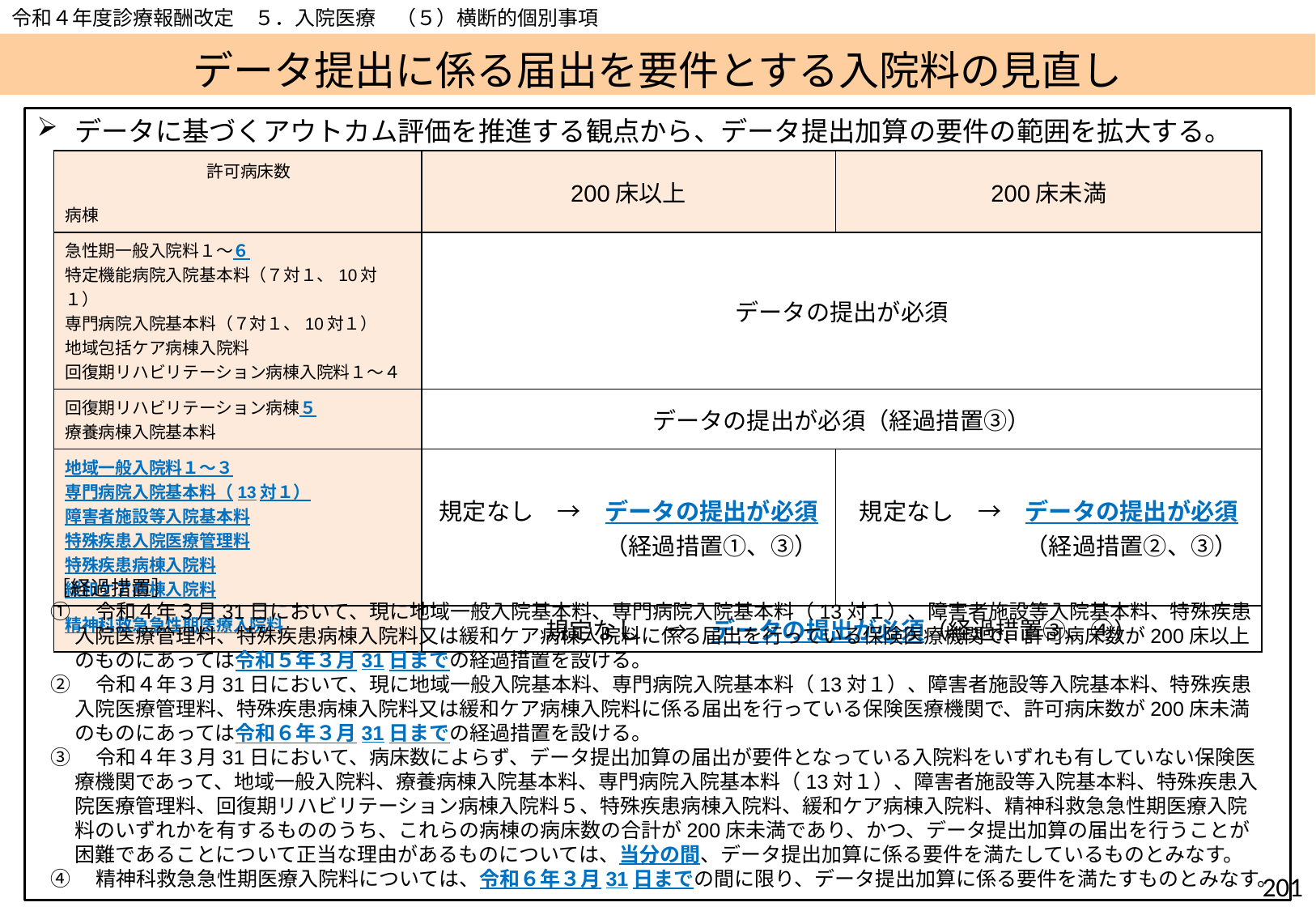

令和４年度診療報酬改定　５．入院医療　（５）横断的個別事項
# データ提出に係る届出を要件とする入院料の見直し
データに基づくアウトカム評価を推進する観点から、データ提出加算の要件の範囲を拡大する。

| 許可病床数 病棟 | 200床以上 | 200床未満 |
| --- | --- | --- |
| 急性期一般入院料１～６ 特定機能病院入院基本料（７対１、10対１） 専門病院入院基本料（７対１、10対１） 地域包括ケア病棟入院料 回復期リハビリテーション病棟入院料１～４ | データの提出が必須 |  |
| 回復期リハビリテーション病棟５ 療養病棟入院基本料 | データの提出が必須（経過措置③） |  |
| 地域一般入院料１～３ 専門病院入院基本料（13対１） 障害者施設等入院基本料 特殊疾患入院医療管理料 特殊疾患病棟入院料 緩和ケア病棟入院料 | 規定なし　→　データの提出が必須 　　　　　　　（経過措置①、③） | 規定なし　→　データの提出が必須 　　　　　　　（経過措置②、③） |
| 精神科救急急性期医療入院料 | 規定なし　→　データの提出が必須（経過措置③、④） |  |
［経過措置］
①　令和４年３月31日において、現に地域一般入院基本料、専門病院入院基本料（13対１）、障害者施設等入院基本料、特殊疾患入院医療管理料、特殊疾患病棟入院料又は緩和ケア病棟入院料に係る届出を行っている保険医療機関で、許可病床数が200床以上のものにあっては令和５年３月31日までの経過措置を設ける。
②　令和４年３月31日において、現に地域一般入院基本料、専門病院入院基本料（13対１）、障害者施設等入院基本料、特殊疾患入院医療管理料、特殊疾患病棟入院料又は緩和ケア病棟入院料に係る届出を行っている保険医療機関で、許可病床数が200床未満のものにあっては令和６年３月31日までの経過措置を設ける。
③　令和４年３月31日において、病床数によらず、データ提出加算の届出が要件となっている入院料をいずれも有していない保険医療機関であって、地域一般入院料、療養病棟入院基本料、専門病院入院基本料（13対１）、障害者施設等入院基本料、特殊疾患入院医療管理料、回復期リハビリテーション病棟入院料５、特殊疾患病棟入院料、緩和ケア病棟入院料、精神科救急急性期医療入院料のいずれかを有するもののうち、これらの病棟の病床数の合計が200床未満であり、かつ、データ提出加算の届出を行うことが困難であることについて正当な理由があるものについては、当分の間、データ提出加算に係る要件を満たしているものとみなす。
④　精神科救急急性期医療入院料については、令和６年３月31日までの間に限り、データ提出加算に係る要件を満たすものとみなす。
201